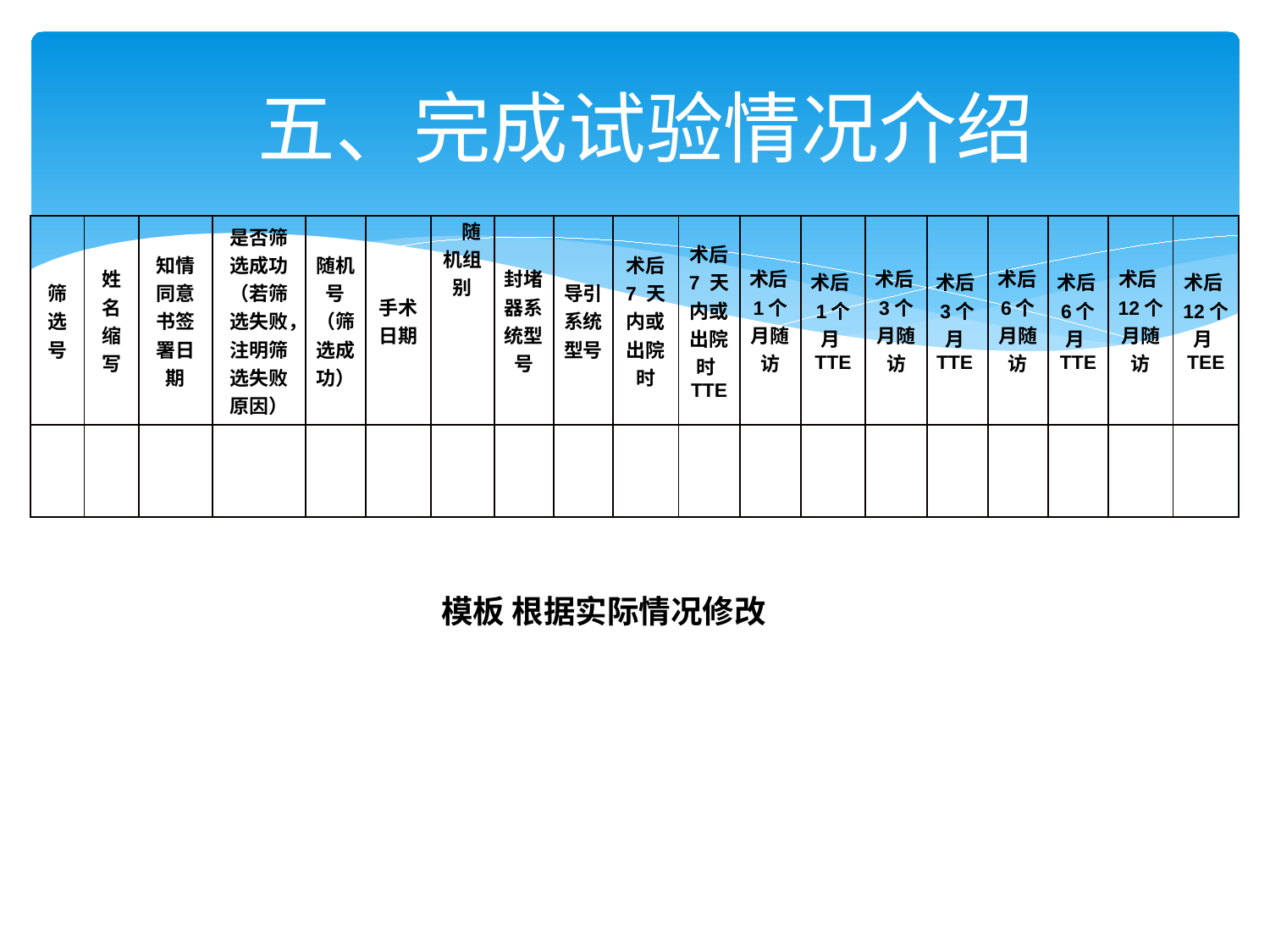

# 五、完成试验情况介绍
| 筛选号 | 姓名缩写 | 知情同意书签署日期 | 是否筛选成功 （若筛选失败，注明筛选失败原因） | 随机号 （筛选成功） | 手术日期 | 随机组别 | 封堵器系统型号 | 导引系统型号 | 术后 7 天内或出院时 | 术后 7 天内或出院时TTE | 术后1个月随访 | 术后1个月TTE | 术后3个月随访 | 术后3个月TTE | 术后6个月随访 | 术后6个月TTE | 术后12个月随访 | 术后12个月TEE |
| --- | --- | --- | --- | --- | --- | --- | --- | --- | --- | --- | --- | --- | --- | --- | --- | --- | --- | --- |
|  |  |  |  |  |  |  |  |  |  |  |  |  |  |  |  |  |  |  |

模板 根据实际情况修改